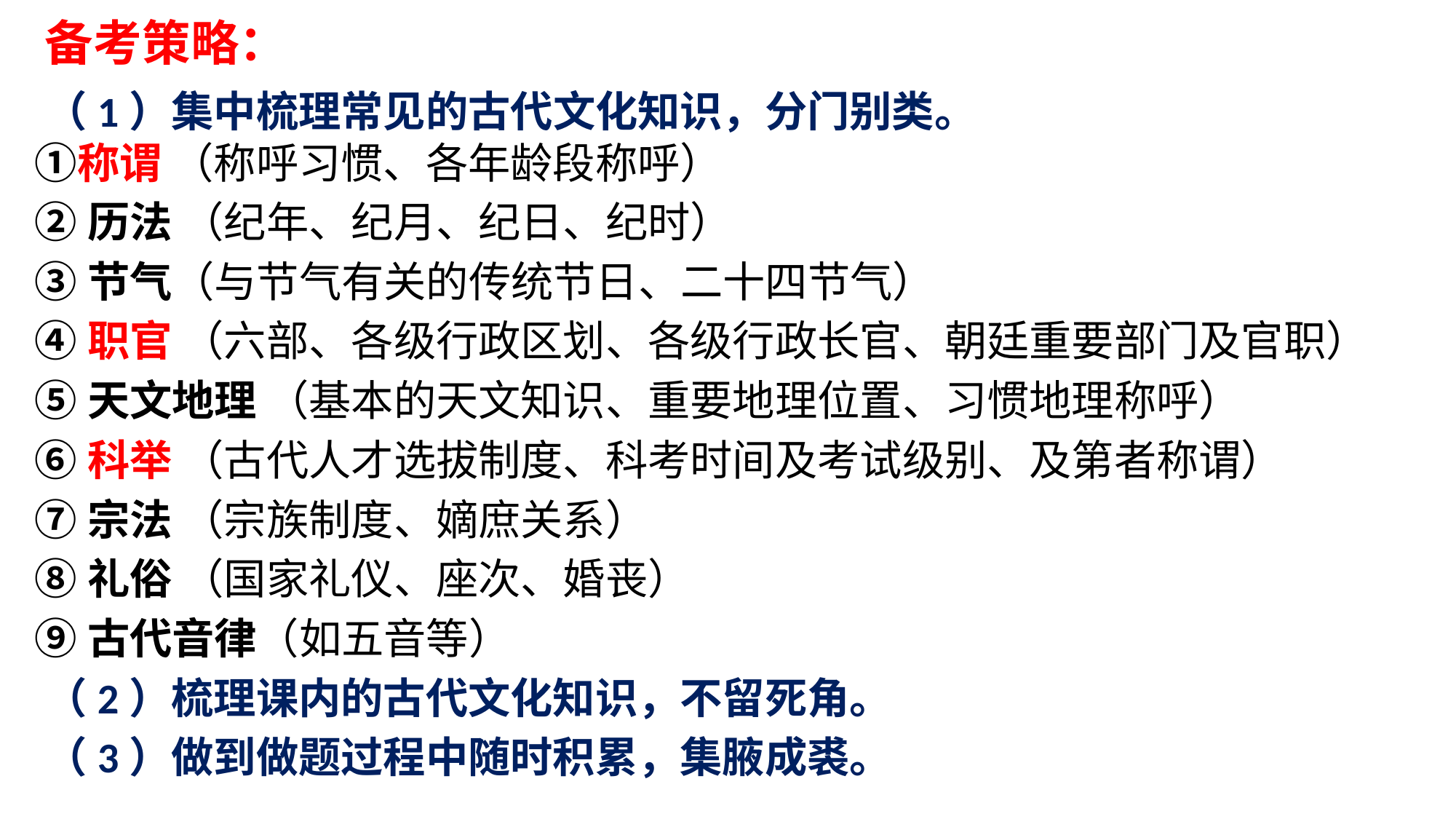

# 备考策略：
 （1）集中梳理常见的古代文化知识，分门别类。
 ①称谓 （称呼习惯、各年龄段称呼）
 ②历法 （纪年、纪月、纪日、纪时）
 ③节气（与节气有关的传统节日、二十四节气）
 ④职官 （六部、各级行政区划、各级行政长官、朝廷重要部门及官职）
 ⑤天文地理 （基本的天文知识、重要地理位置、习惯地理称呼）
 ⑥科举 （古代人才选拔制度、科考时间及考试级别、及第者称谓）
 ⑦宗法 （宗族制度、嫡庶关系）
 ⑧礼俗 （国家礼仪、座次、婚丧）
 ⑨古代音律（如五音等）
 （2）梳理课内的古代文化知识，不留死角。
 （3）做到做题过程中随时积累，集腋成裘。